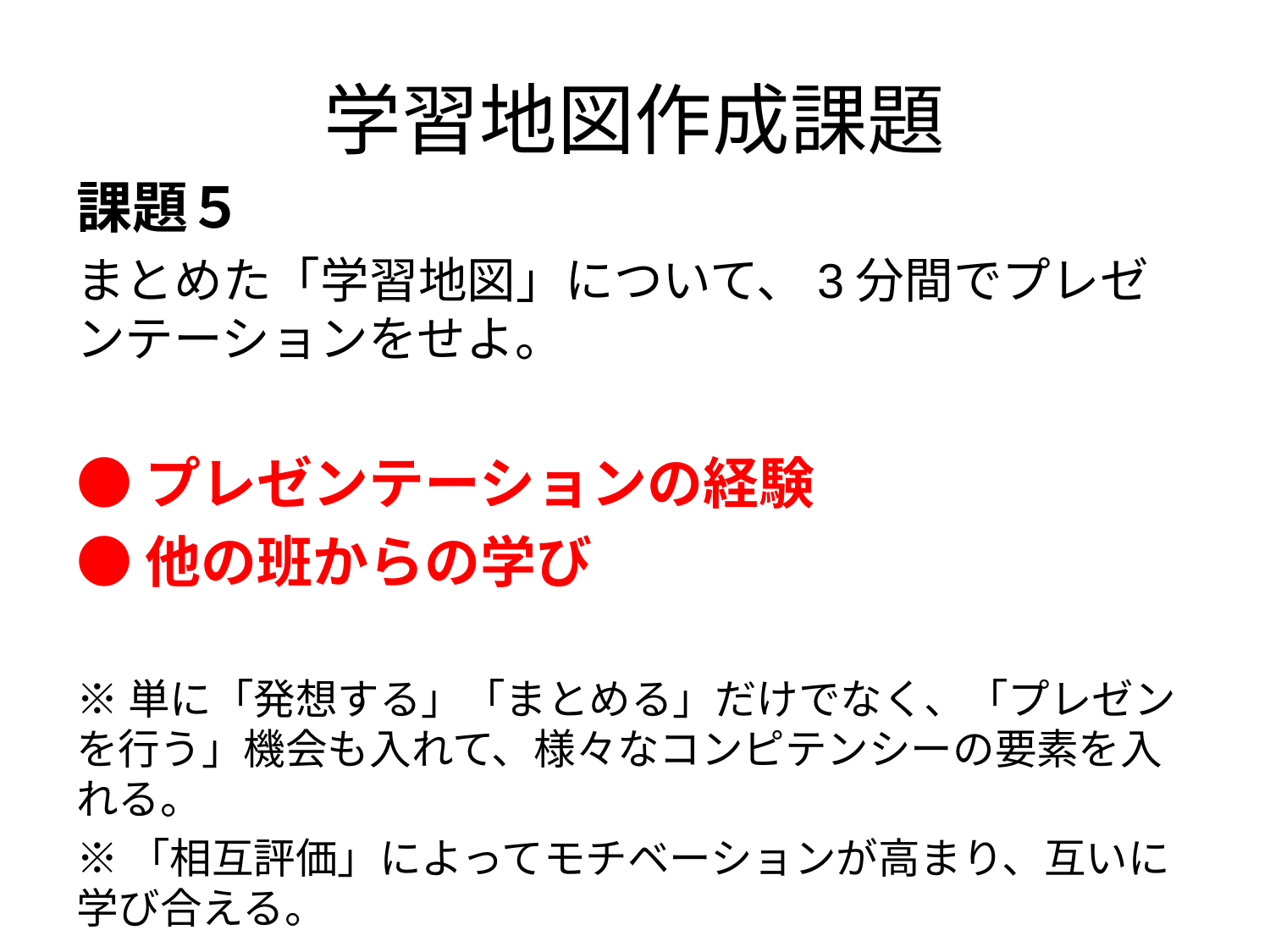

# 学習地図作成課題
課題５
まとめた「学習地図」について、3分間でプレゼンテーションをせよ。

●プレゼンテーションの経験
●他の班からの学び

※単に「発想する」「まとめる」だけでなく、「プレゼンを行う」機会も入れて、様々なコンピテンシーの要素を入れる。
※「相互評価」によってモチベーションが高まり、互いに学び合える。